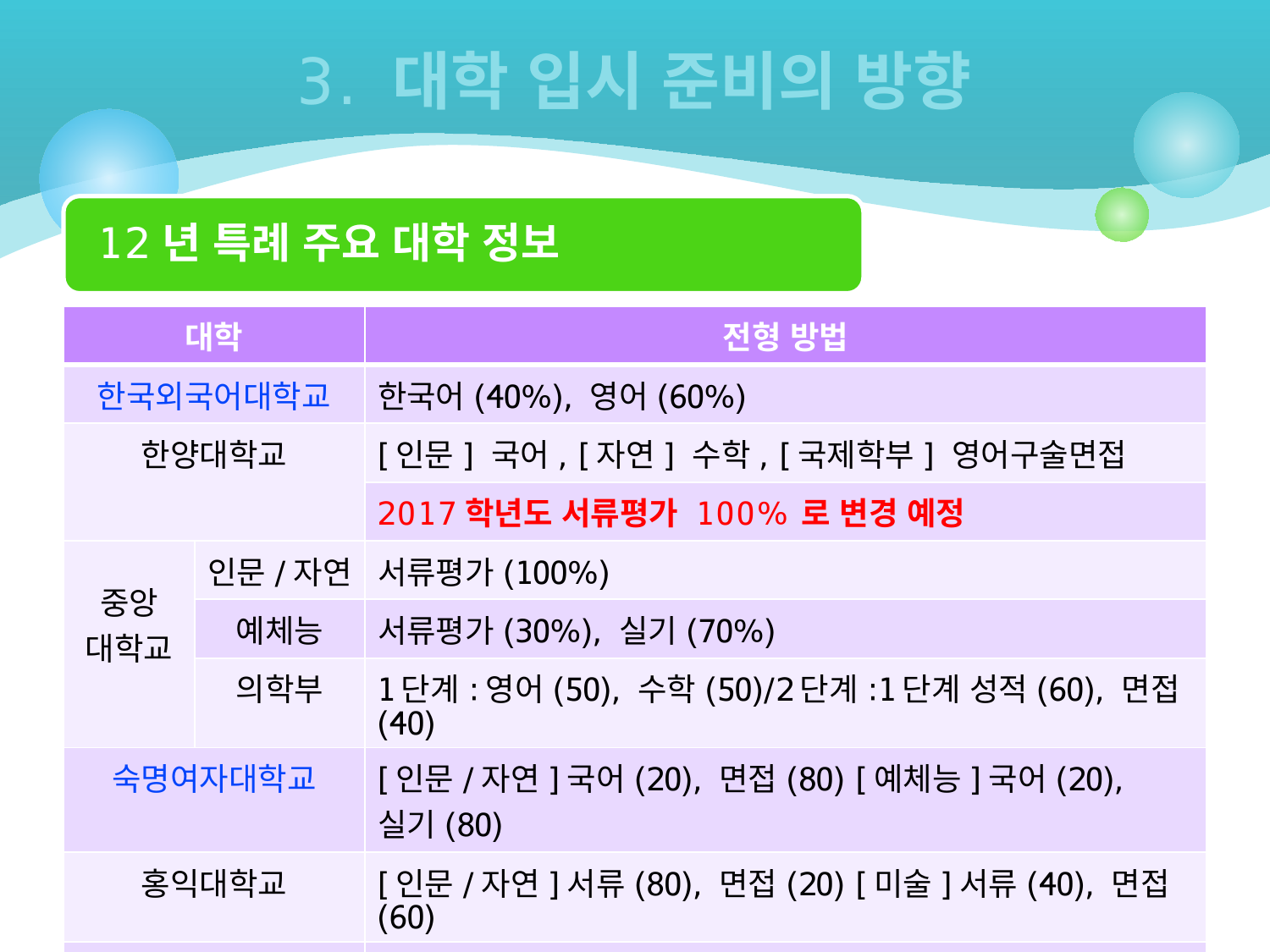

# 3. 대학 입시 준비의 방향

12년 특례 주요 대학 정보
| 대학 |  | 전형 방법 |
| --- | --- | --- |
| 한국외국어대학교 |  | 한국어(40%), 영어(60%) |
| 한양대학교 |  | [인문] 국어, [자연] 수학, [국제학부] 영어구술면접 |
|  |  | 2017학년도 서류평가 100%로 변경 예정 |
| 중앙 대학교 | 인문/자연 | 서류평가(100%) |
|  | 예체능 | 서류평가(30%), 실기(70%) |
|  | 의학부 | 1단계:영어(50), 수학(50)/2단계:1단계 성적(60), 면접(40) |
| 숙명여자대학교 |  | [인문/자연]국어(20), 면접(80) [예체능]국어(20), 실기(80) |
| 홍익대학교 |  | [인문/자연]서류(80), 면접(20) [미술]서류(40), 면접(60) |
| 동국대학교 |  | [인문] 국어(40),영어(60) [자연] 수학(40),영어(60) [예체능] 실기(80), 면접(20) |
| 건국대학교 |  | [인문/예체능] 국어(50),영어(50) [자연] 수학(50),영어(50) |